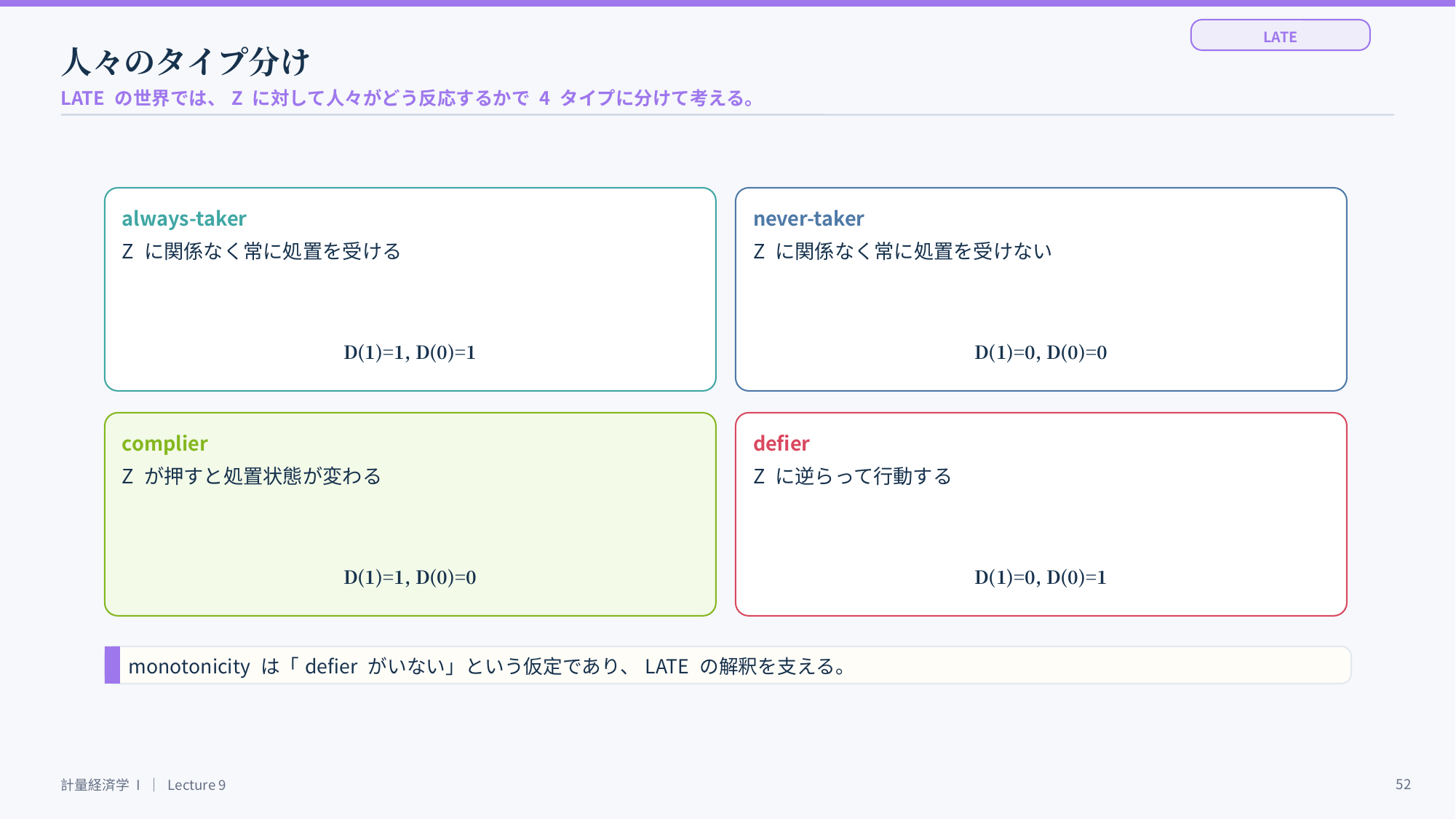

LATE
人々のタイプ分け
LATE の世界では、Z に対して人々がどう反応するかで 4 タイプに分けて考える。

always-taker
never-taker
Z に関係なく常に処置を受ける
Z に関係なく常に処置を受けない
D(1)=1, D(0)=1
D(1)=0, D(0)=0

complier
defier
Z が押すと処置状態が変わる
Z に逆らって行動する
D(1)=1, D(0)=0
D(1)=0, D(0)=1

monotonicity は「defier がいない」という仮定であり、LATE の解釈を支える。
52
計量経済学 I ｜ Lecture 9